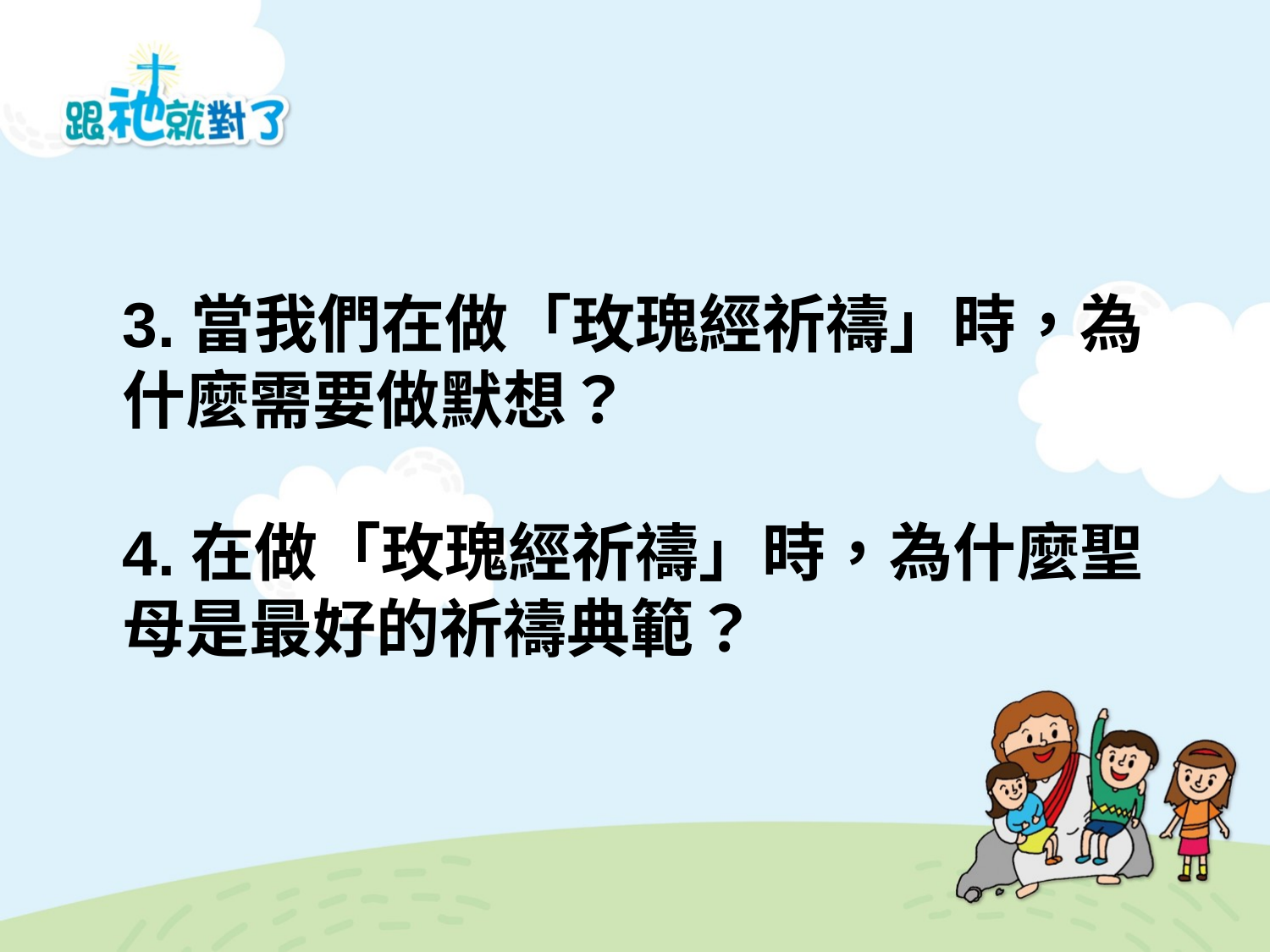

3.當我們在做「玫瑰經祈禱」時，為什麼需要做默想？

4.在做「玫瑰經祈禱」時，為什麼聖母是最好的祈禱典範？